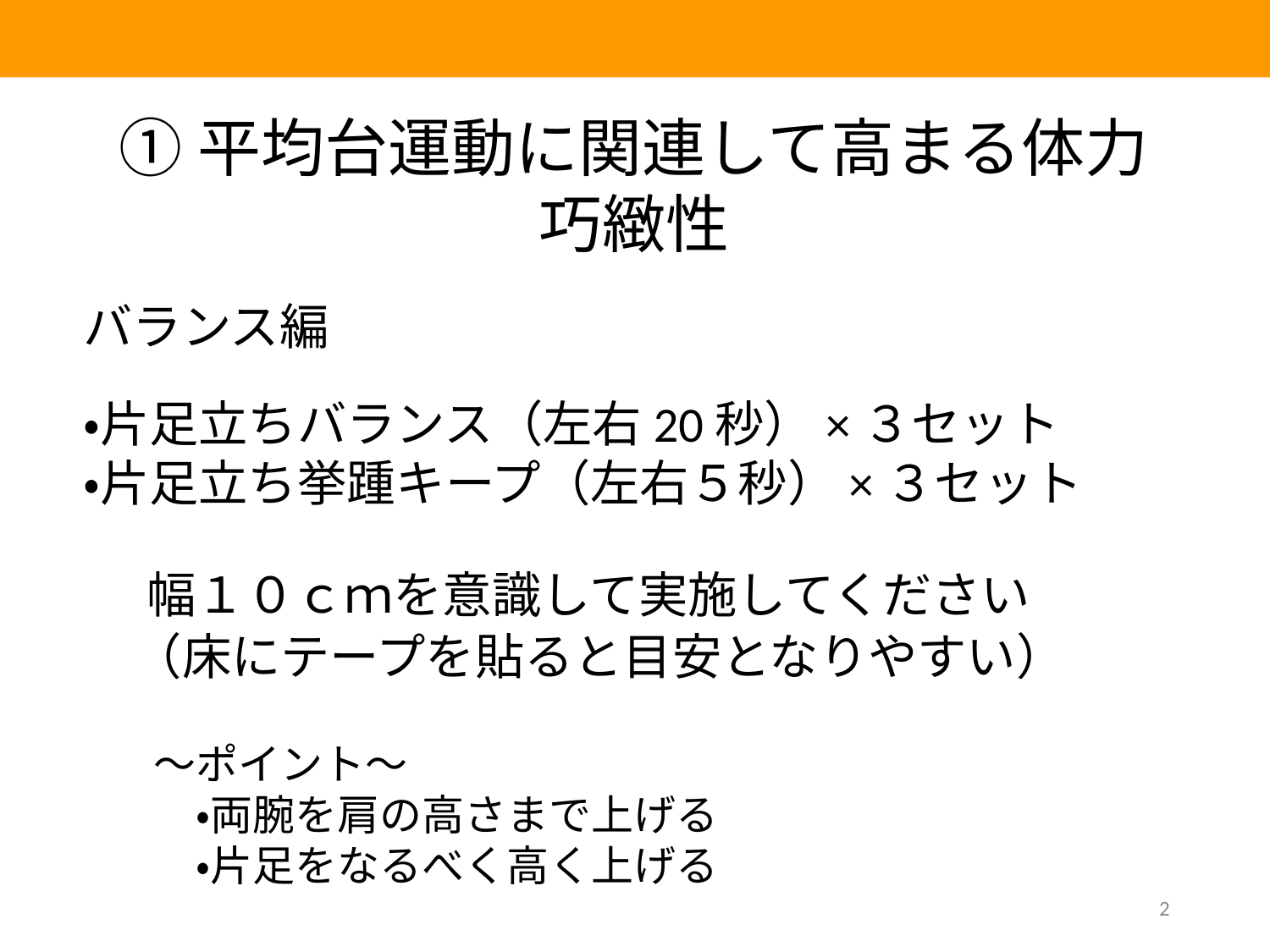

①平均台運動に関連して高まる体力
巧緻性

バランス編

・片足立ちバランス（左右20秒）×３セット
・片足立ち挙踵キープ（左右５秒）×３セット

　幅１０ｃｍを意識して実施してください
　（床にテープを貼ると目安となりやすい）
～ポイント～
　・両腕を肩の高さまで上げる
　・片足をなるべく高く上げる
2